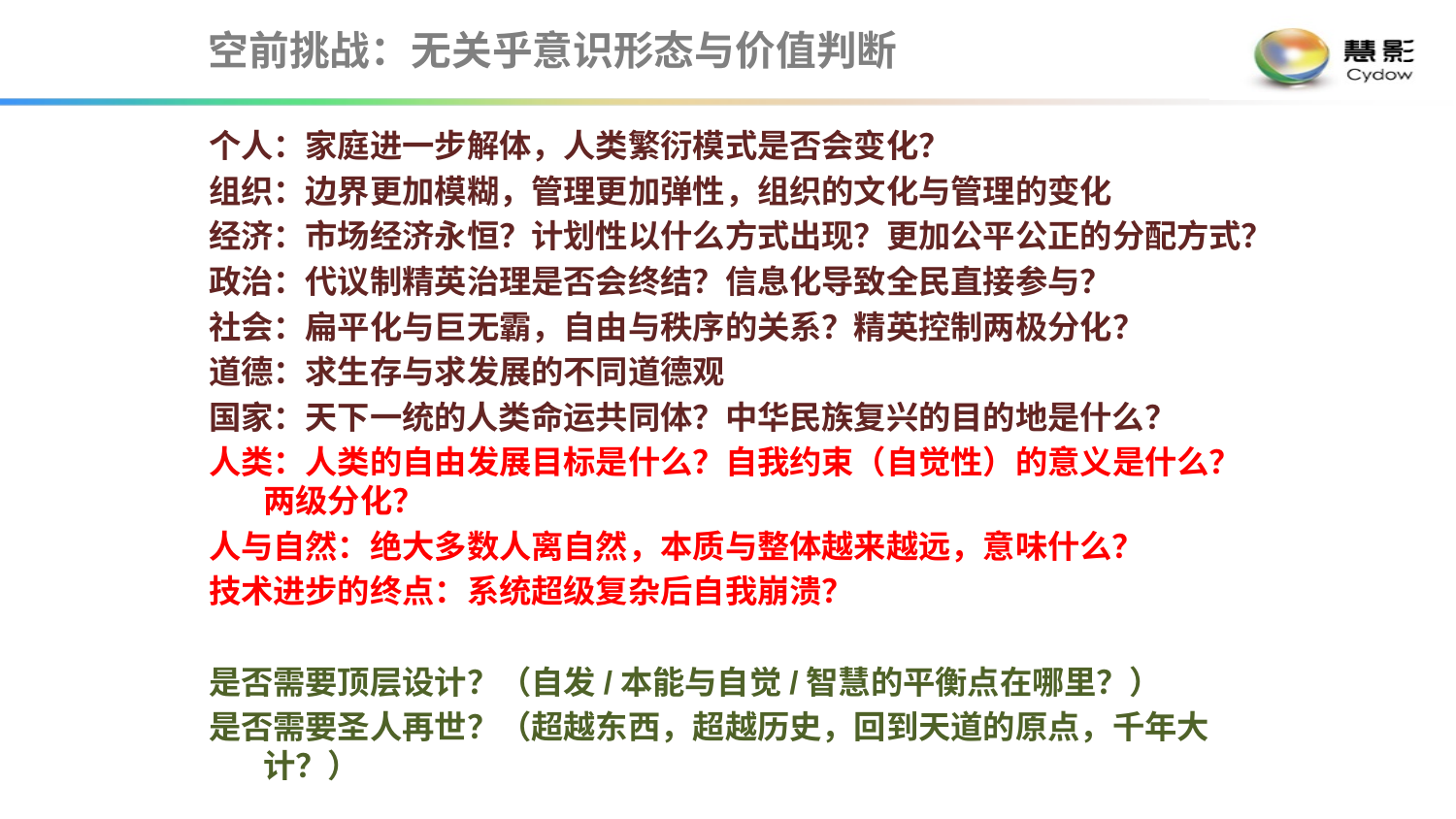

空前挑战：无关乎意识形态与价值判断
个人：家庭进一步解体，人类繁衍模式是否会变化？
组织：边界更加模糊，管理更加弹性，组织的文化与管理的变化
经济：市场经济永恒？计划性以什么方式出现？更加公平公正的分配方式？
政治：代议制精英治理是否会终结？信息化导致全民直接参与？
社会：扁平化与巨无霸，自由与秩序的关系？精英控制两极分化？
道德：求生存与求发展的不同道德观
国家：天下一统的人类命运共同体？中华民族复兴的目的地是什么？
人类：人类的自由发展目标是什么？自我约束（自觉性）的意义是什么？两级分化？
人与自然：绝大多数人离自然，本质与整体越来越远，意味什么？
技术进步的终点：系统超级复杂后自我崩溃？

是否需要顶层设计？（自发/本能与自觉/智慧的平衡点在哪里？）
是否需要圣人再世？（超越东西，超越历史，回到天道的原点，千年大计？）